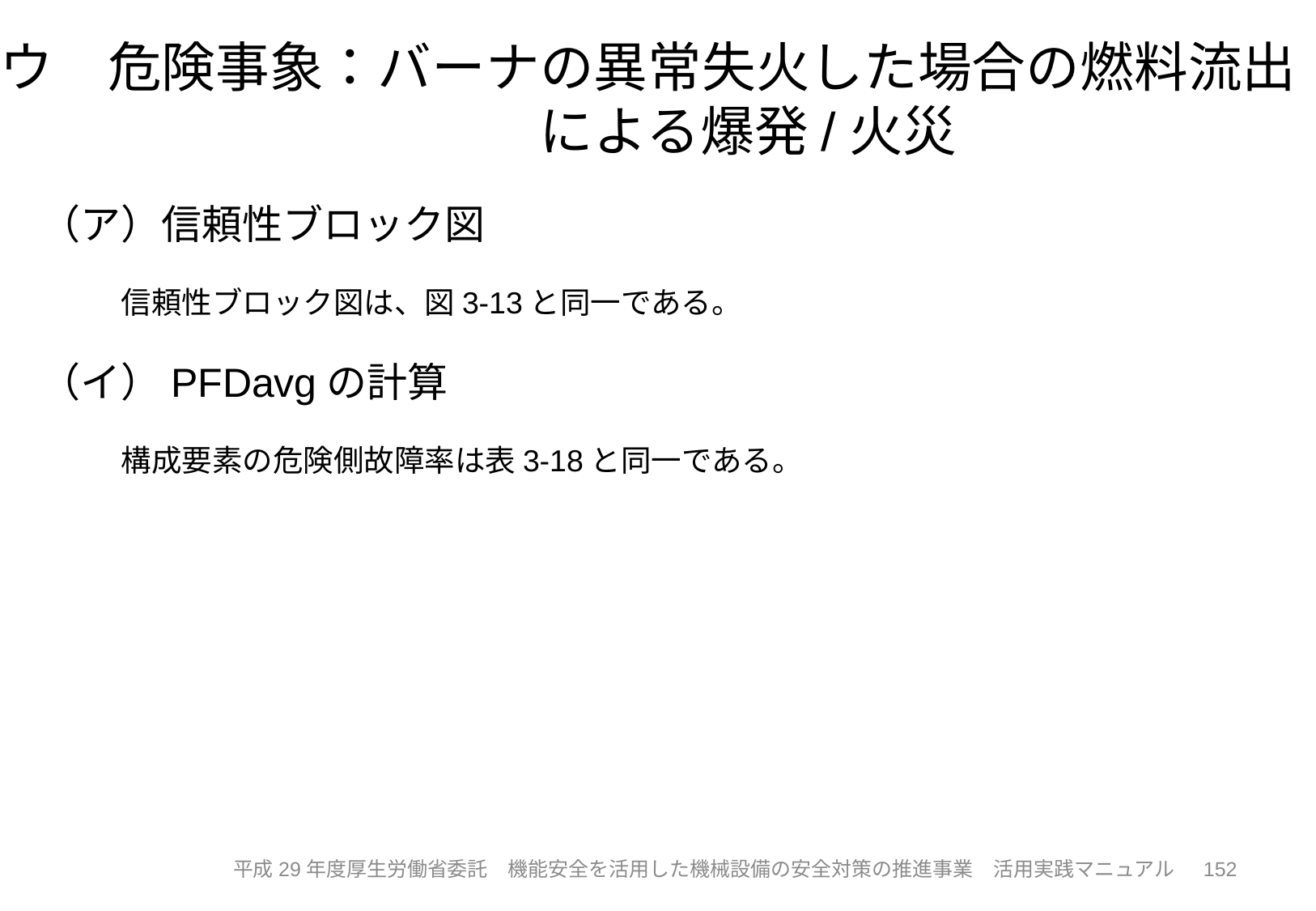

ウ　危険事象：バーナの異常失火した場合の燃料流出
　　　　　　　　　　による爆発/火災

　（ア）信頼性ブロック図

　　　　信頼性ブロック図は、図3-13と同一である。

　（イ）PFDavgの計算

　　　　構成要素の危険側故障率は表3-18と同一である。

152
平成29年度厚生労働省委託　機能安全を活用した機械設備の安全対策の推進事業　活用実践マニュアル